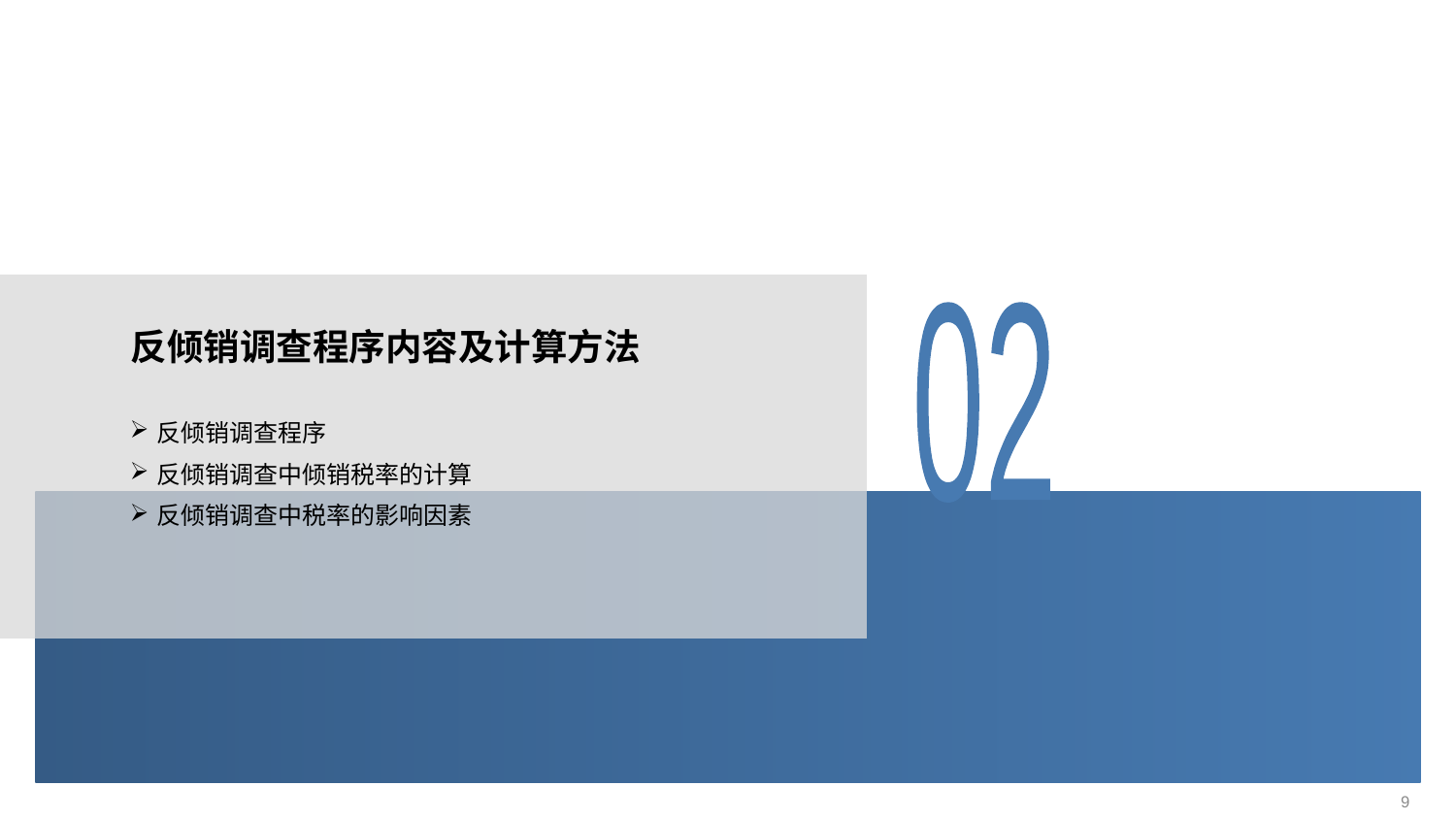

# 反倾销调查程序内容及计算方法
反倾销调查程序
反倾销调查中倾销税率的计算
反倾销调查中税率的影响因素
9